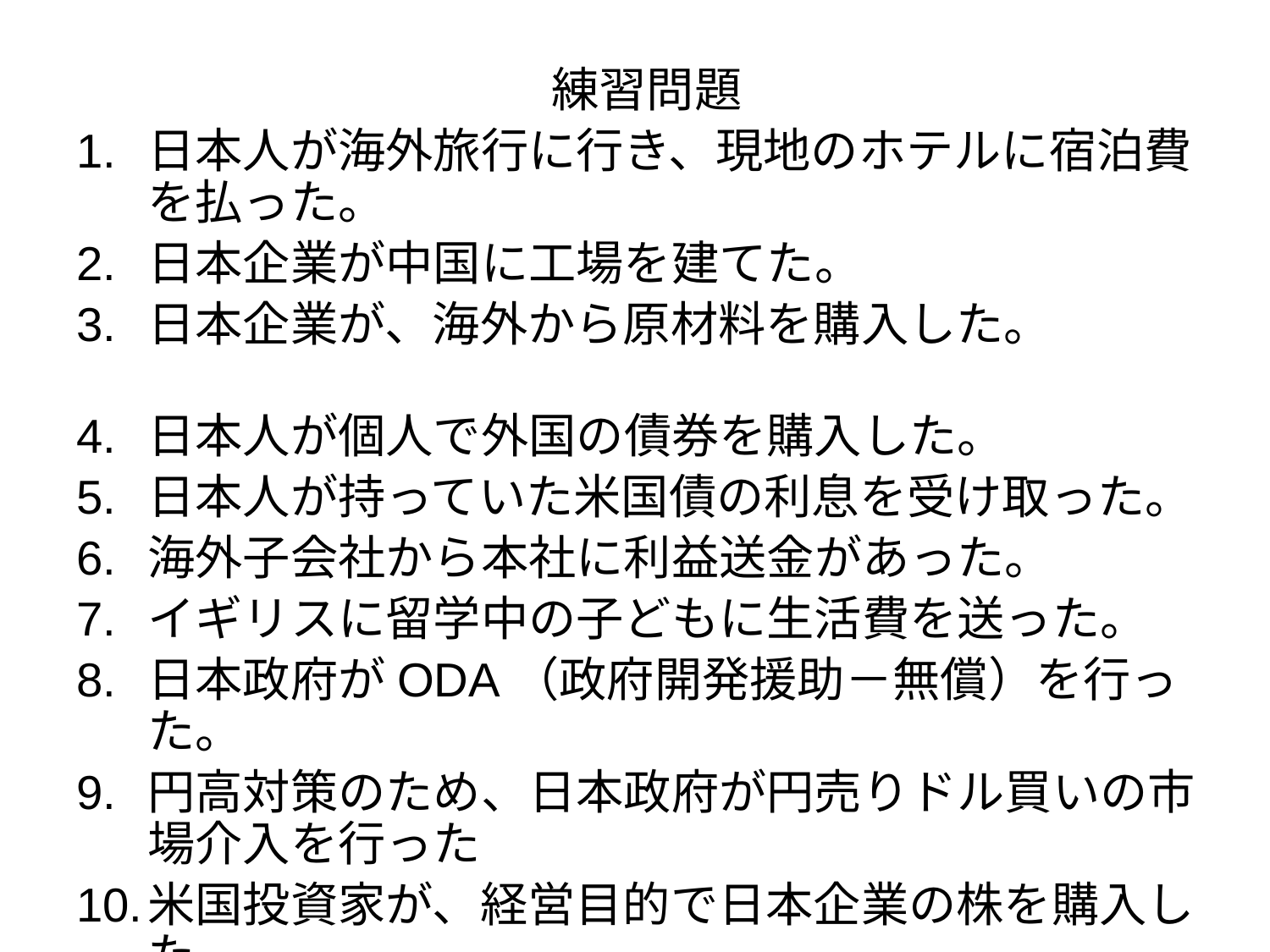

練習問題
日本人が海外旅行に行き、現地のホテルに宿泊費を払った。
日本企業が中国に工場を建てた。
日本企業が、海外から原材料を購入した。
日本人が個人で外国の債券を購入した。
日本人が持っていた米国債の利息を受け取った。
海外子会社から本社に利益送金があった。
イギリスに留学中の子どもに生活費を送った。
日本政府がODA（政府開発援助－無償）を行った。
円高対策のため、日本政府が円売りドル買いの市場介入を行った
米国投資家が、経営目的で日本企業の株を購入した。